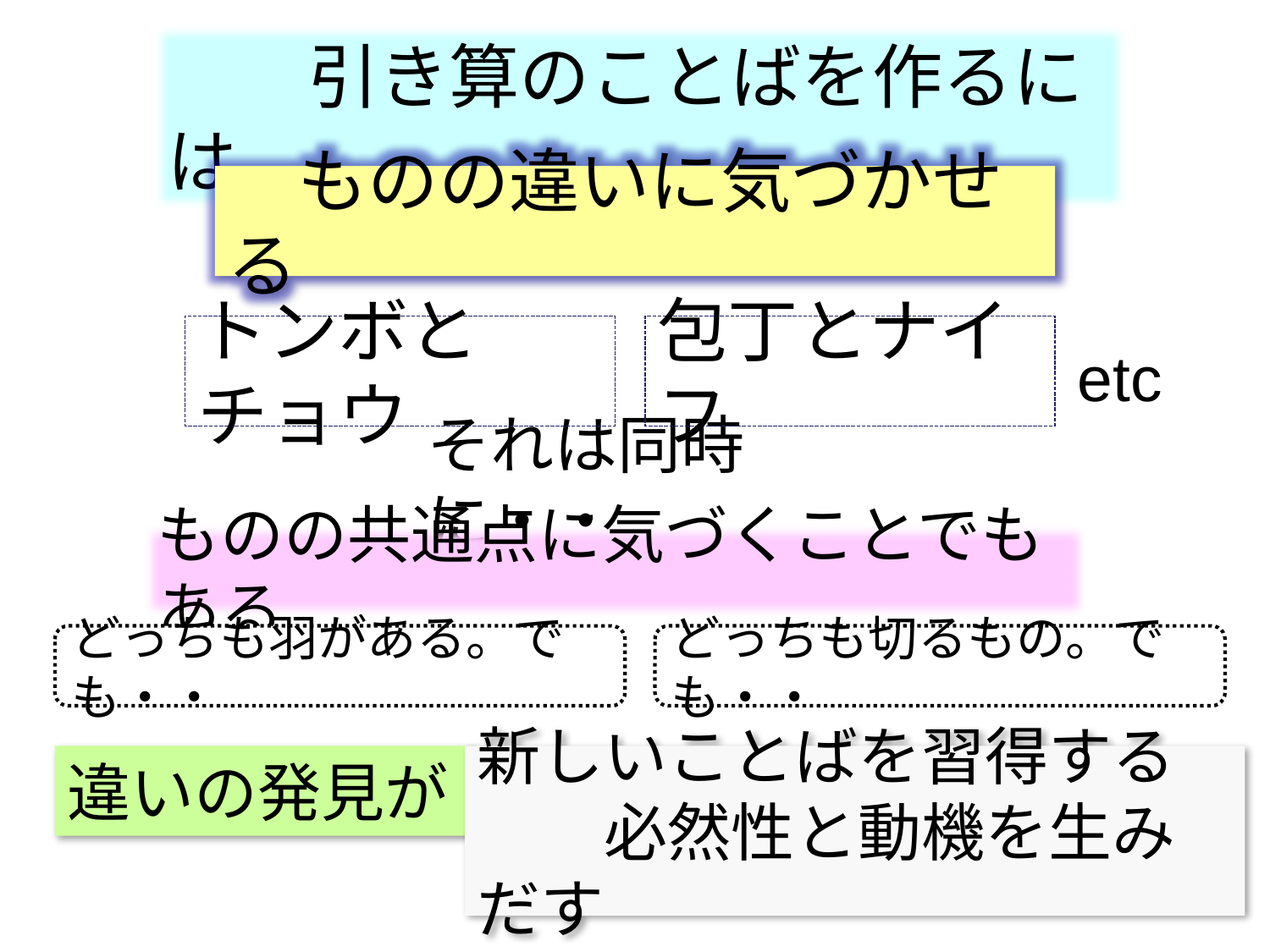

引き算のことばを作るには
　ものの違いに気づかせる
トンボとチョウ
包丁とナイフ
etc
それは同時に・・
ものの共通点に気づくことでもある
どっちも羽がある。でも・・
どっちも切るもの。でも・・
違いの発見が
新しいことばを習得する
　　必然性と動機を生みだす